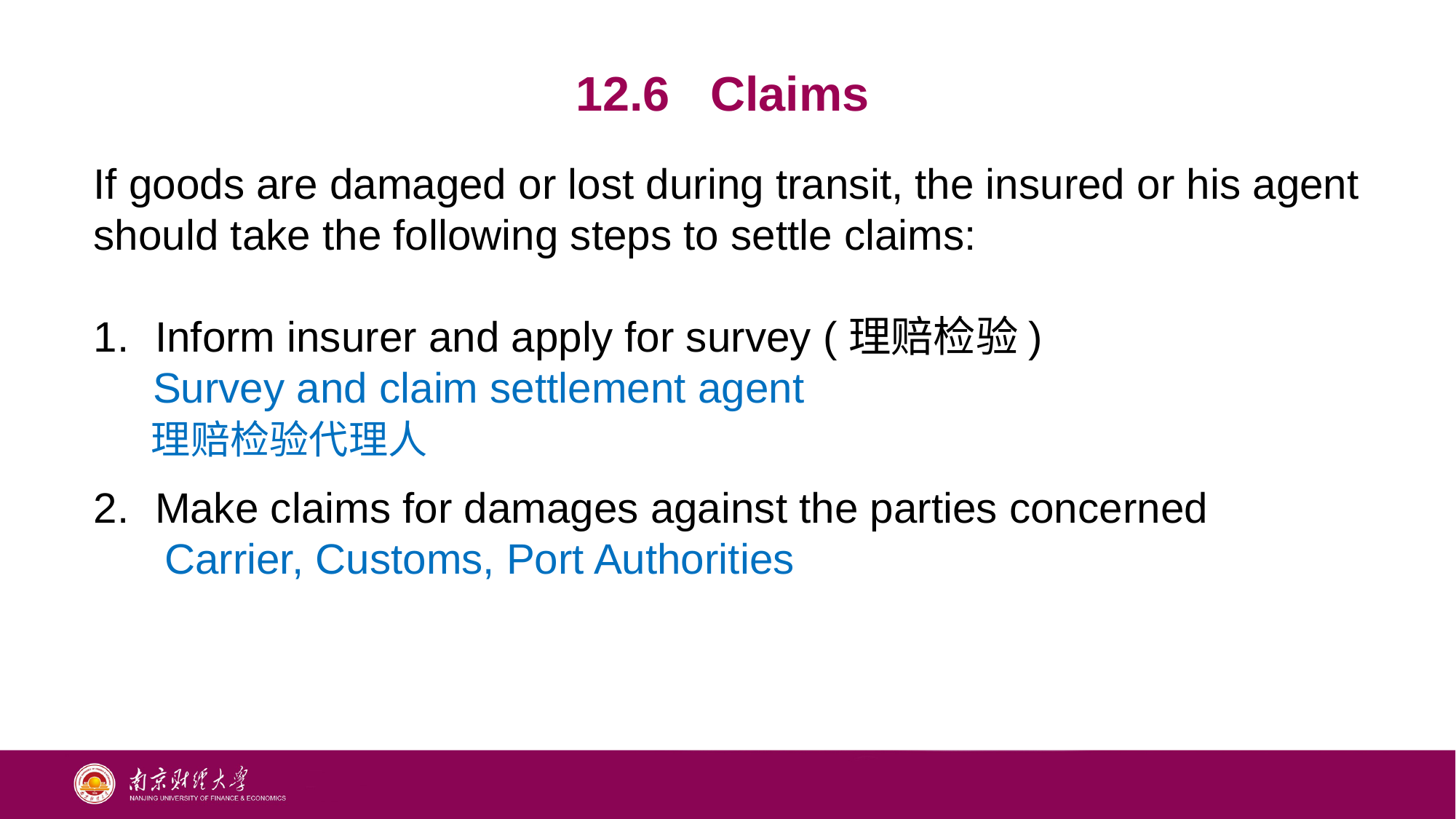

12.6   Claims
If goods are damaged or lost during transit, the insured or his agent should take the following steps to settle claims:

Inform insurer and apply for survey (理赔检验)
     Survey and claim settlement agent
     理赔检验代理人

Make claims for damages against the parties concerned
      Carrier, Customs, Port Authorities
15